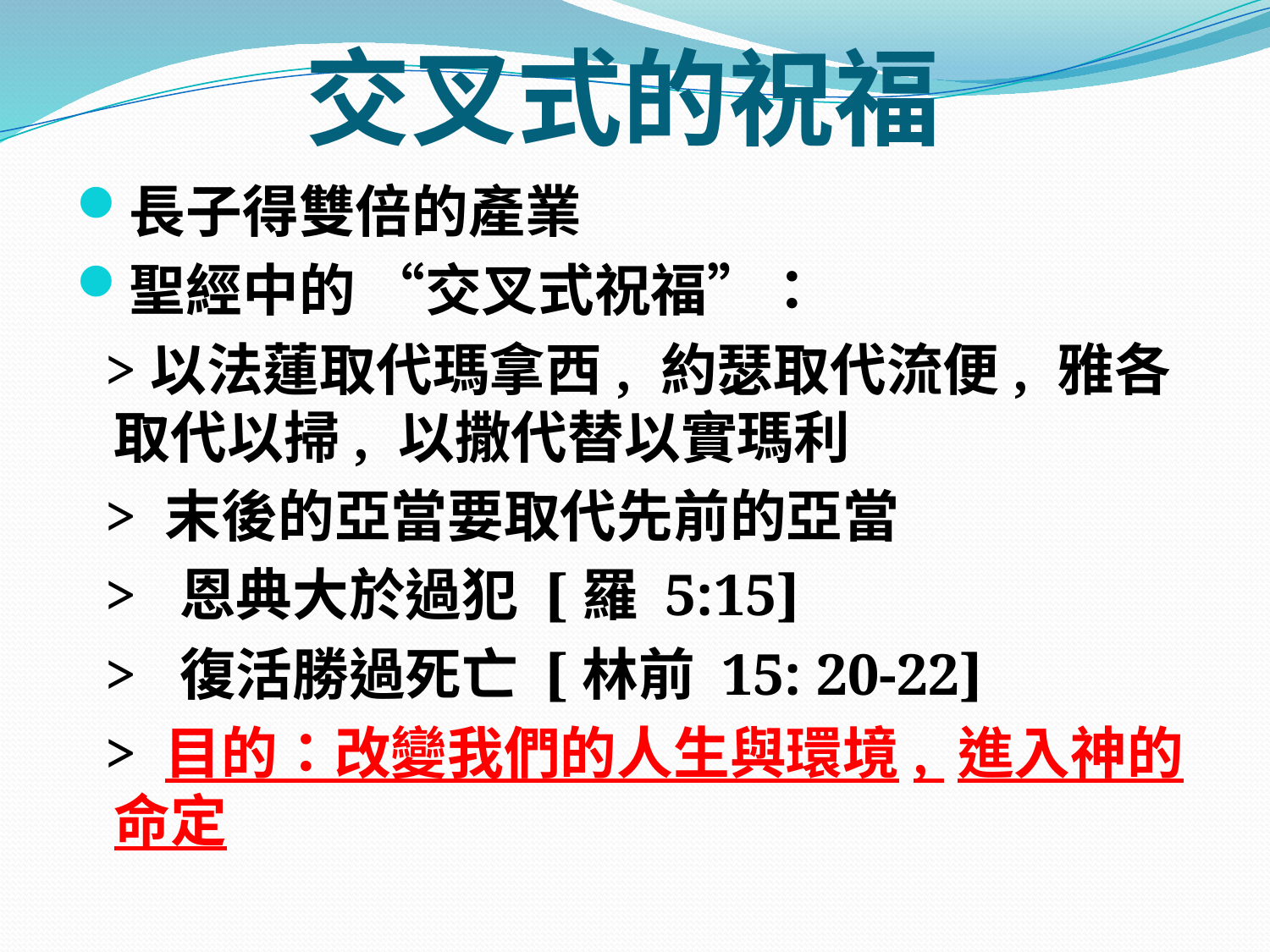

# 交叉式的祝福
長子得雙倍的產業
聖經中的 “交叉式祝福”：
  >以法蓮取代瑪拿西, 約瑟取代流便, 雅各取代以掃, 以撒代替以實瑪利
  > 末後的亞當要取代先前的亞當
  >  恩典大於過犯 [羅 5:15]
  >  復活勝過死亡 [林前 15: 20-22]
  > 目的：改變我們的人生與環境, 進入神的命定